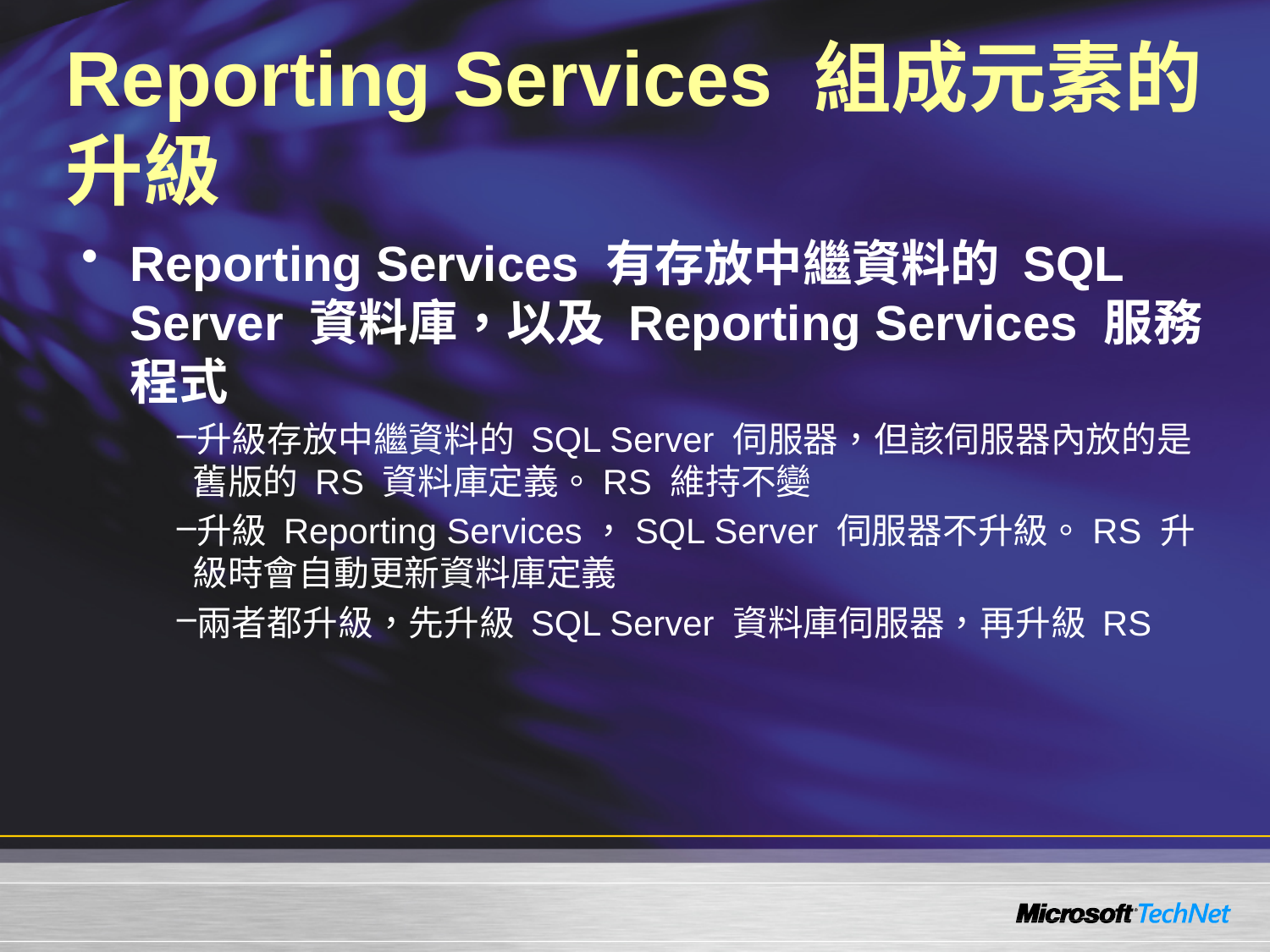

# Reporting Services 組成元素的升級
Reporting Services 有存放中繼資料的 SQL Server 資料庫，以及 Reporting Services 服務程式
升級存放中繼資料的 SQL Server 伺服器，但該伺服器內放的是舊版的 RS 資料庫定義。RS 維持不變
升級 Reporting Services，SQL Server 伺服器不升級。RS 升級時會自動更新資料庫定義
兩者都升級，先升級 SQL Server 資料庫伺服器，再升級 RS